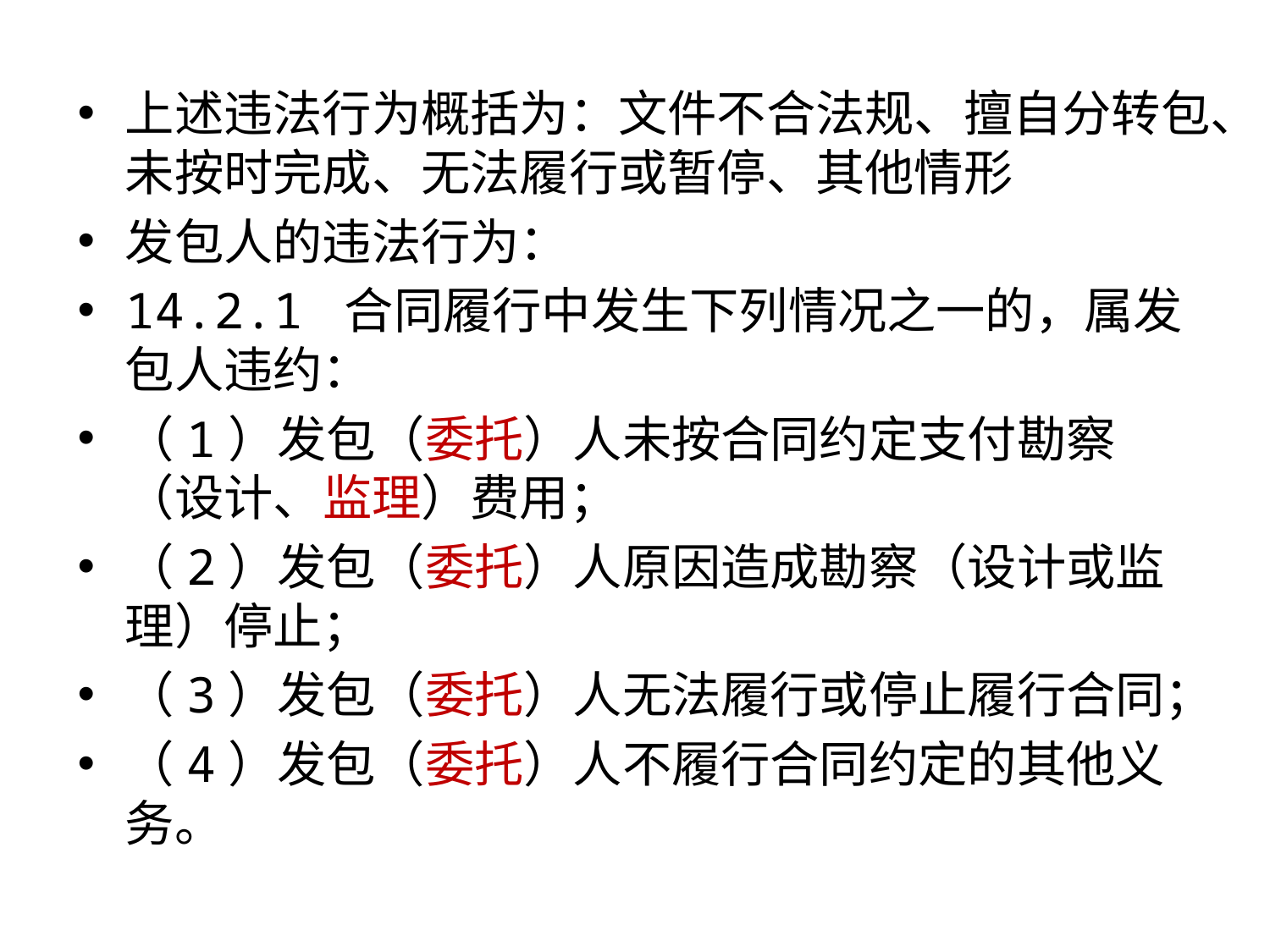

上述违法行为概括为：文件不合法规、擅自分转包、未按时完成、无法履行或暂停、其他情形
发包人的违法行为：
14.2.1 合同履行中发生下列情况之一的，属发包人违约：
（1）发包（委托）人未按合同约定支付勘察（设计、监理）费用；
（2）发包（委托）人原因造成勘察（设计或监理）停止；
（3）发包（委托）人无法履行或停止履行合同；
（4）发包（委托）人不履行合同约定的其他义务。